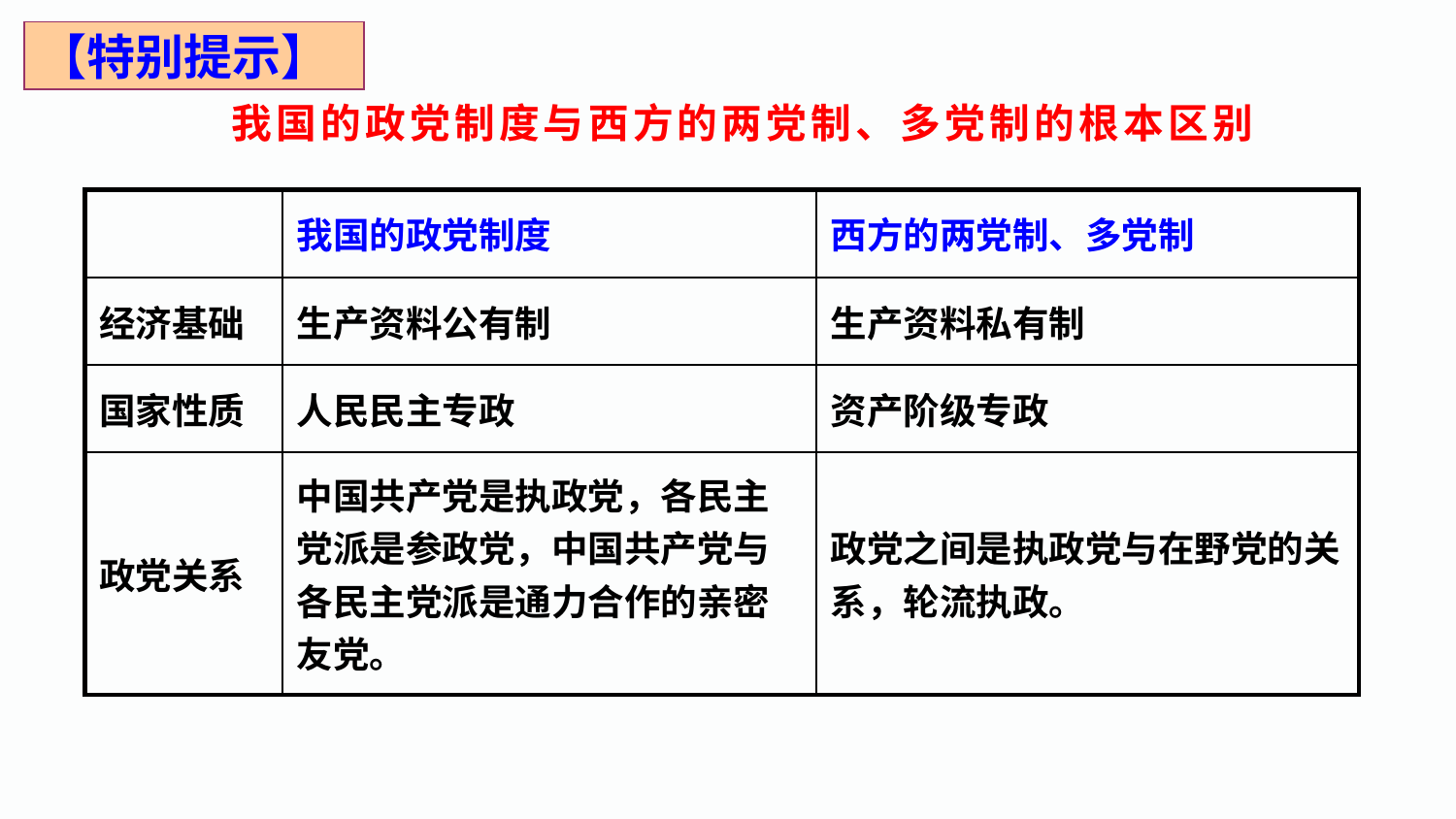

【特别提示】
# 我国的政党制度与西方的两党制、多党制的根本区别
|  | 我国的政党制度 | 西方的两党制、多党制 |
| --- | --- | --- |
| 经济基础 | 生产资料公有制 | 生产资料私有制 |
| 国家性质 | 人民民主专政 | 资产阶级专政 |
| 政党关系 | 中国共产党是执政党，各民主党派是参政党，中国共产党与各民主党派是通力合作的亲密友党。 | 政党之间是执政党与在野党的关系，轮流执政。 |